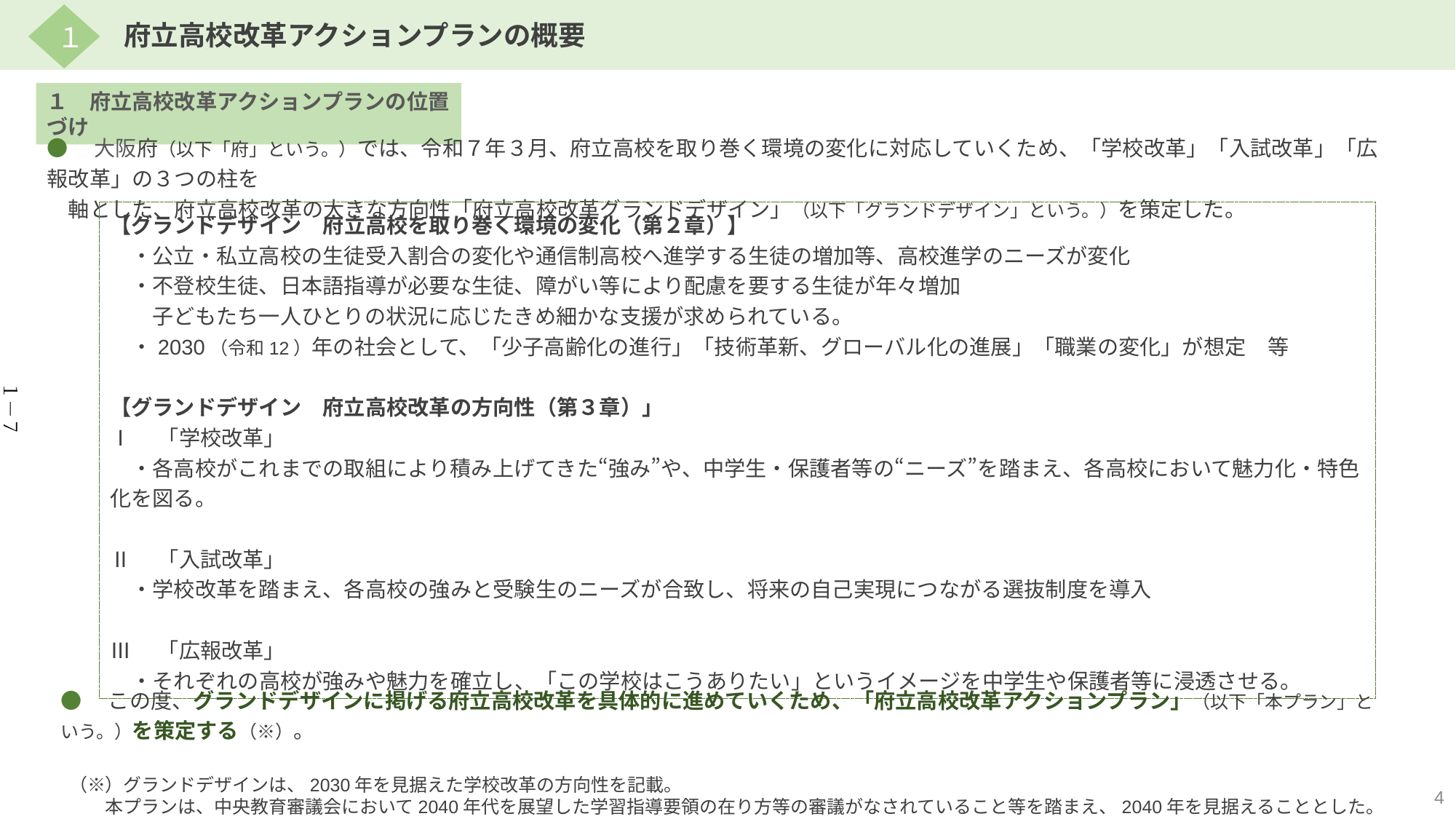

１
府立高校改革アクションプランの概要
１　府立高校改革アクションプランの位置づけ
●　大阪府（以下「府」という。）では、令和７年３月、府立高校を取り巻く環境の変化に対応していくため、「学校改革」「入試改革」「広報改革」の３つの柱を
　軸とした、府立高校改革の大きな方向性「府立高校改革グランドデザイン」（以下「グランドデザイン」という。）を策定した。
【グランドデザイン　府立高校を取り巻く環境の変化（第２章）】
　・公立・私立高校の生徒受入割合の変化や通信制高校へ進学する生徒の増加等、高校進学のニーズが変化
　・不登校生徒、日本語指導が必要な生徒、障がい等により配慮を要する生徒が年々増加
　　子どもたち一人ひとりの状況に応じたきめ細かな支援が求められている。
　・2030（令和12）年の社会として、「少子高齢化の進行」「技術革新、グローバル化の進展」「職業の変化」が想定　等

【グランドデザイン　府立高校改革の方向性（第３章）」
Ⅰ　「学校改革」
　・各高校がこれまでの取組により積み上げてきた“強み”や、中学生・保護者等の“ニーズ”を踏まえ、各高校において魅力化・特色化を図る。

Ⅱ　「入試改革」
　・学校改革を踏まえ、各高校の強みと受験生のニーズが合致し、将来の自己実現につながる選抜制度を導入

Ⅲ　「広報改革」
　・それぞれの高校が強みや魅力を確立し、「この学校はこうありたい」というイメージを中学生や保護者等に浸透させる。
１－７
●　この度、グランドデザインに掲げる府立高校改革を具体的に進めていくため、「府立高校改革アクションプラン」（以下「本プラン」という。）を策定する（※）。

 （※）グランドデザインは、2030年を見据えた学校改革の方向性を記載。
          本プランは、中央教育審議会において2040年代を展望した学習指導要領の在り方等の審議がなされていること等を踏まえ、2040年を見据えることとした。
4